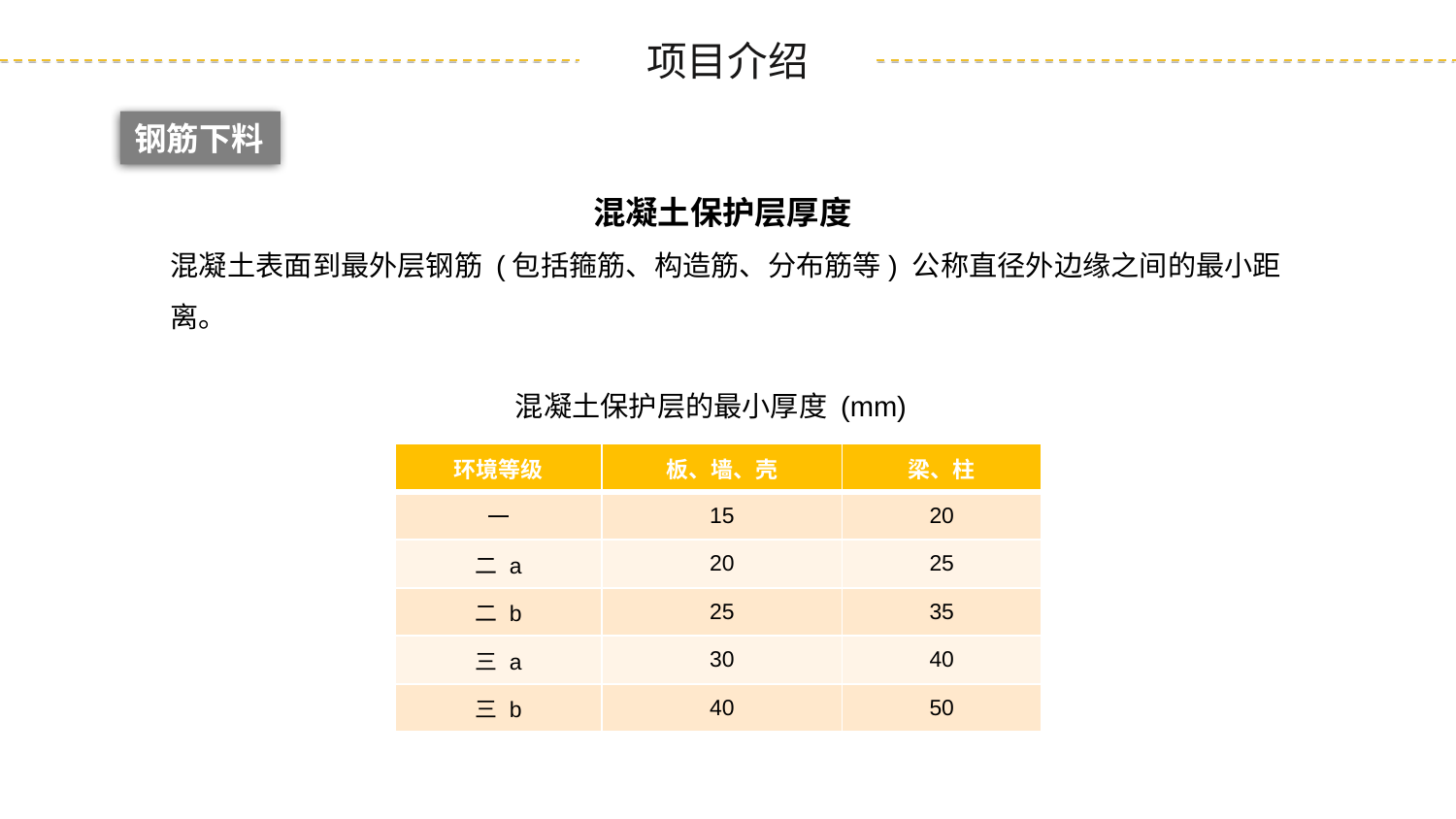

钢筋下料
混凝土保护层厚度
混凝土表面到最外层钢筋 (包括箍筋、构造筋、分布筋等) 公称直径外边缘之间的最小距离。
混凝土保护层的最小厚度 (mm)
| 环境等级 | 板、墙、壳 | 梁、柱 |
| --- | --- | --- |
| 一 | 15 | 20 |
| 二 a | 20 | 25 |
| 二 b | 25 | 35 |
| 三 a | 30 | 40 |
| 三 b | 40 | 50 |